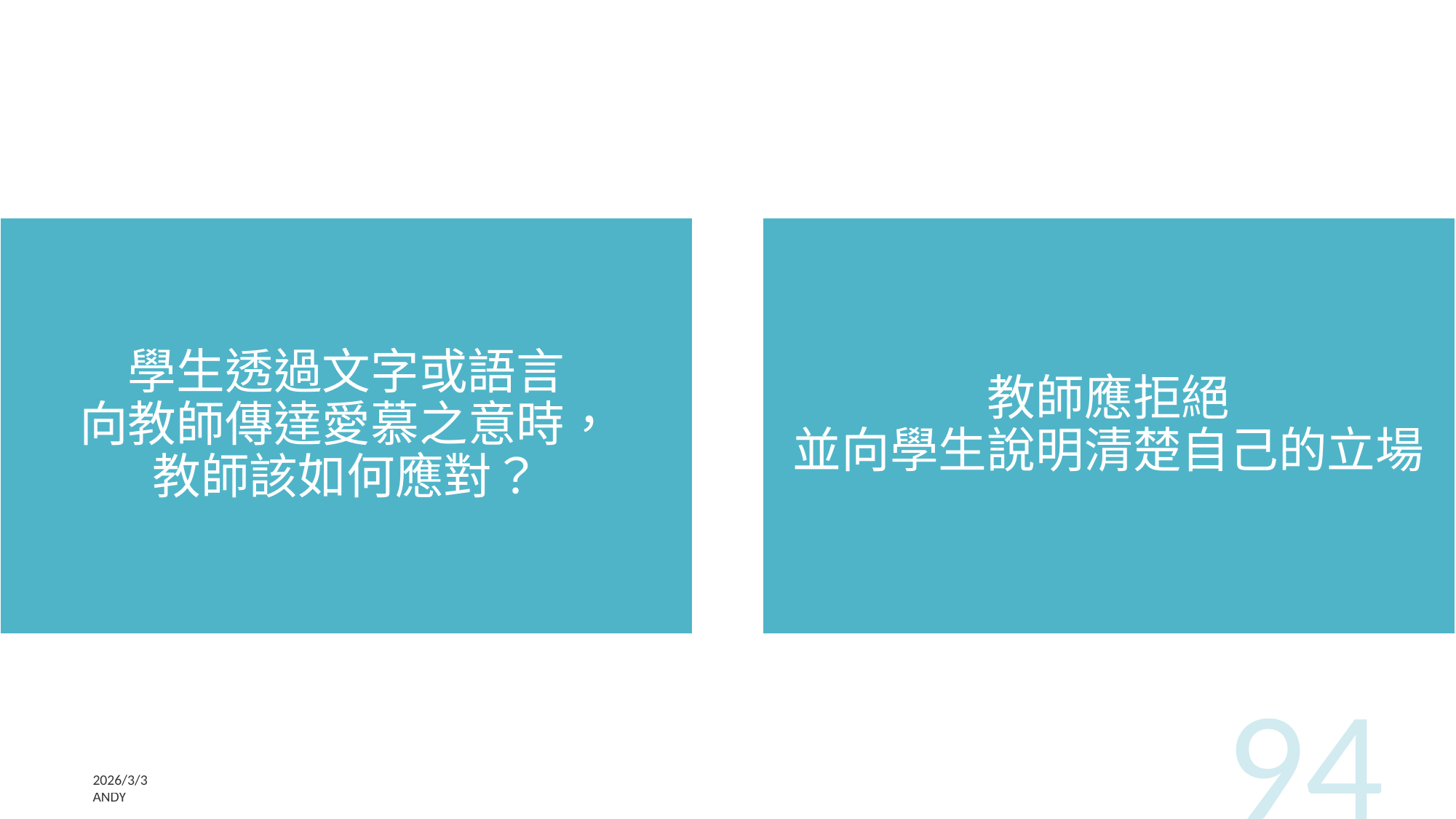

學生透過文字或語言
向教師傳達愛慕之意時，
教師該如何應對？
教師應拒絕
並向學生說明清楚自己的立場
94
2026/3/3
Andy